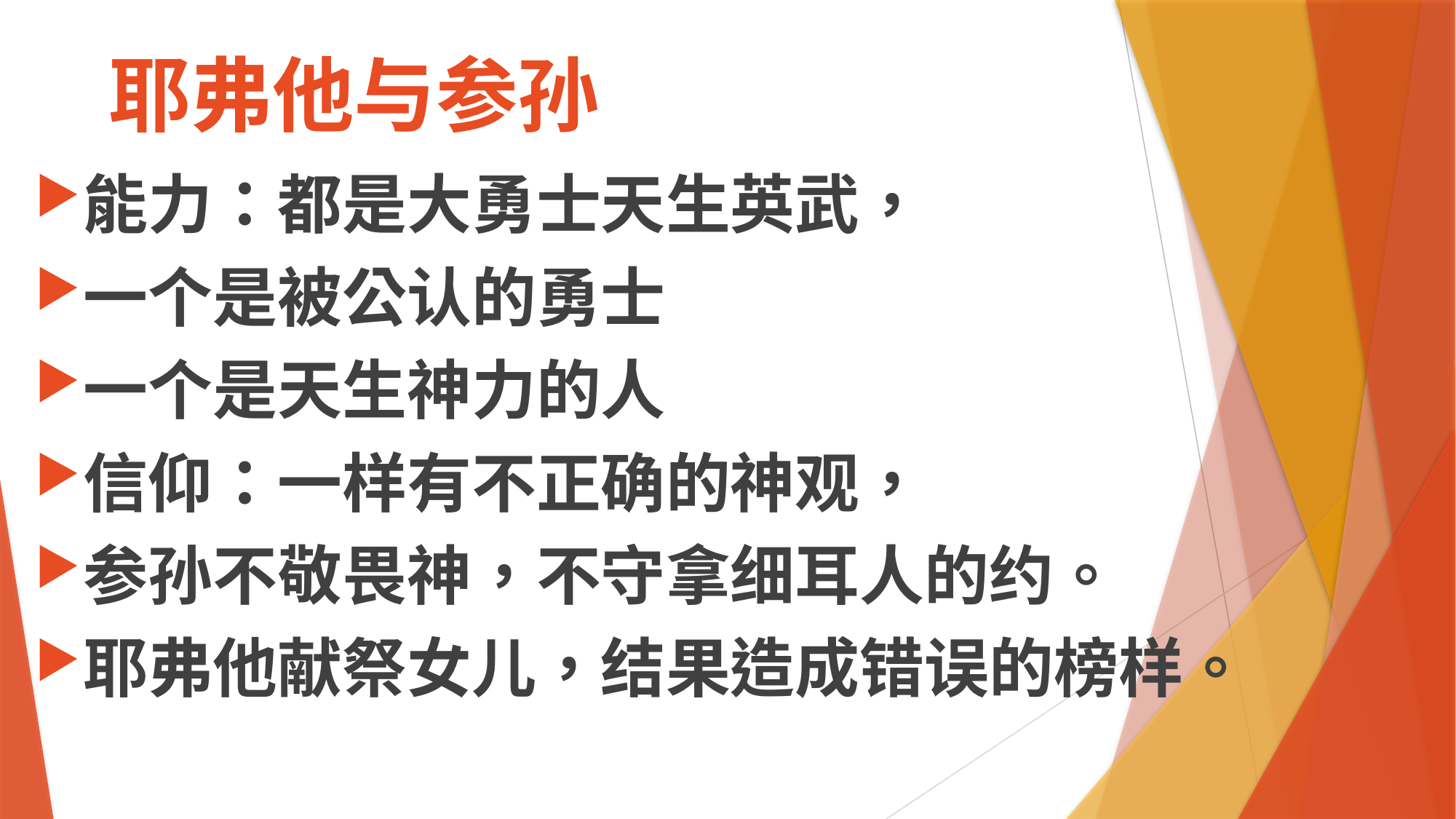

# 耶弗他与参孙
能力：都是大勇士天生英武，
一个是被公认的勇士
一个是天生神力的人
信仰：一样有不正确的神观，
参孙不敬畏神，不守拿细耳人的约。
耶弗他献祭女儿，结果造成错误的榜样。